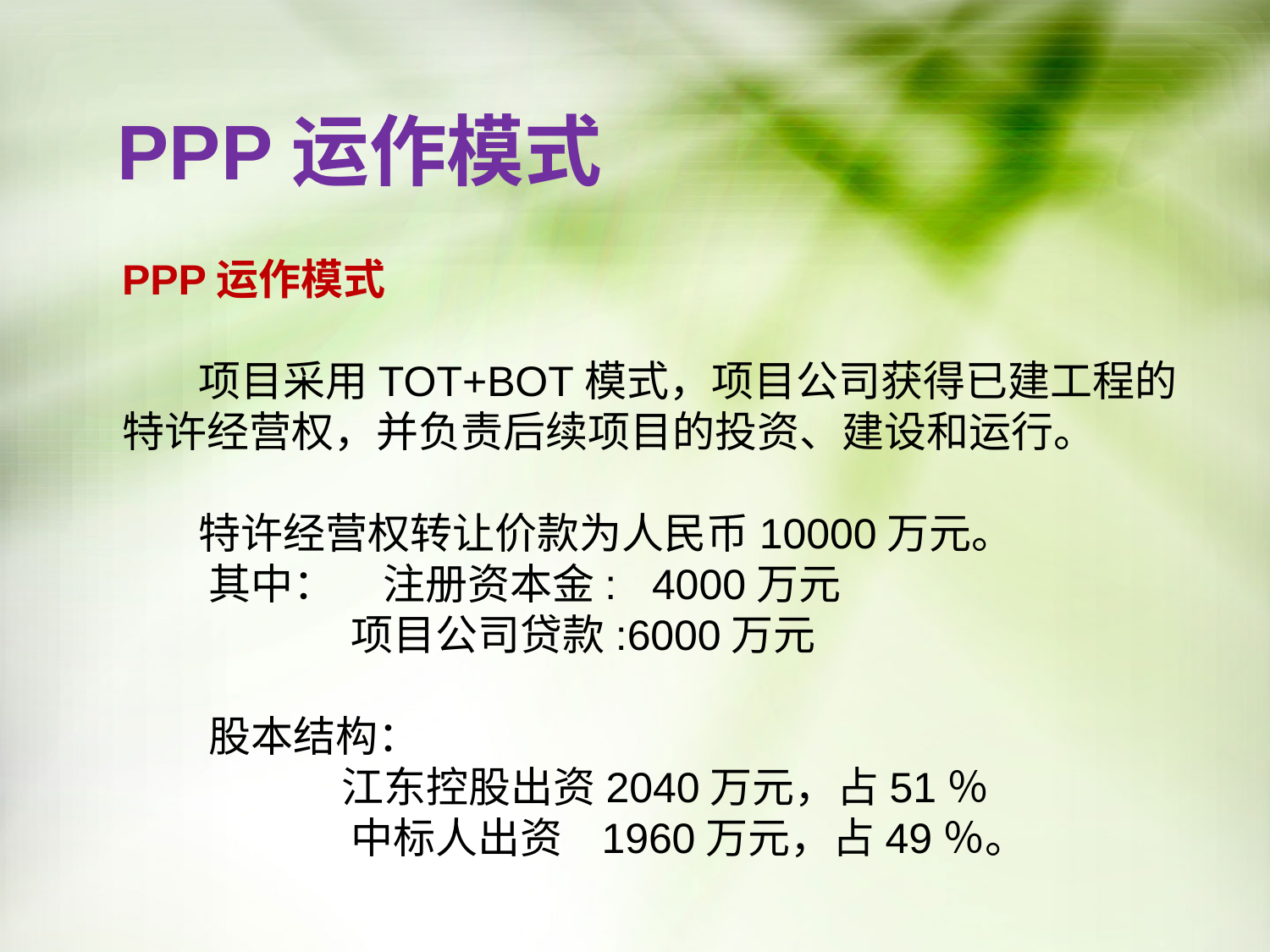

PPP运作模式
PPP运作模式
       项目采用TOT+BOT模式，项目公司获得已建工程的特许经营权，并负责后续项目的投资、建设和运行。
       特许经营权转让价款为人民币10000万元。
        其中：     注册资本金:   4000万元
                       项目公司贷款:6000万元

        股本结构：
                      江东控股出资2040万元，占51％
                       中标人出资   1960万元，占49％。